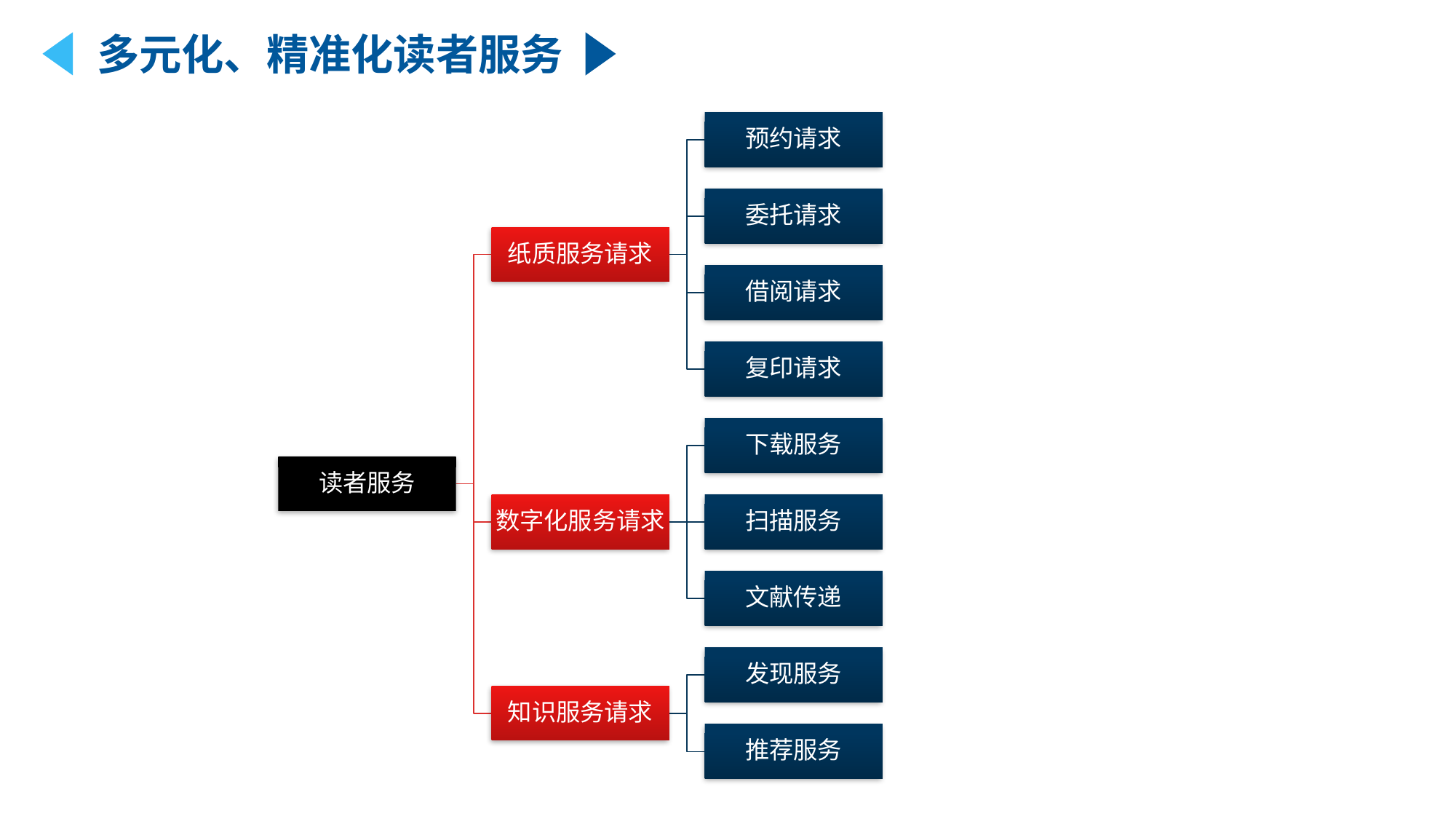

多元化、精准化读者服务

读者服务
纸质服务请求
预约请求
委托请求
借阅请求
复印请求
数字化服务请求
下载服务
扫描服务
文献传递
知识服务请求
发现服务
推荐服务